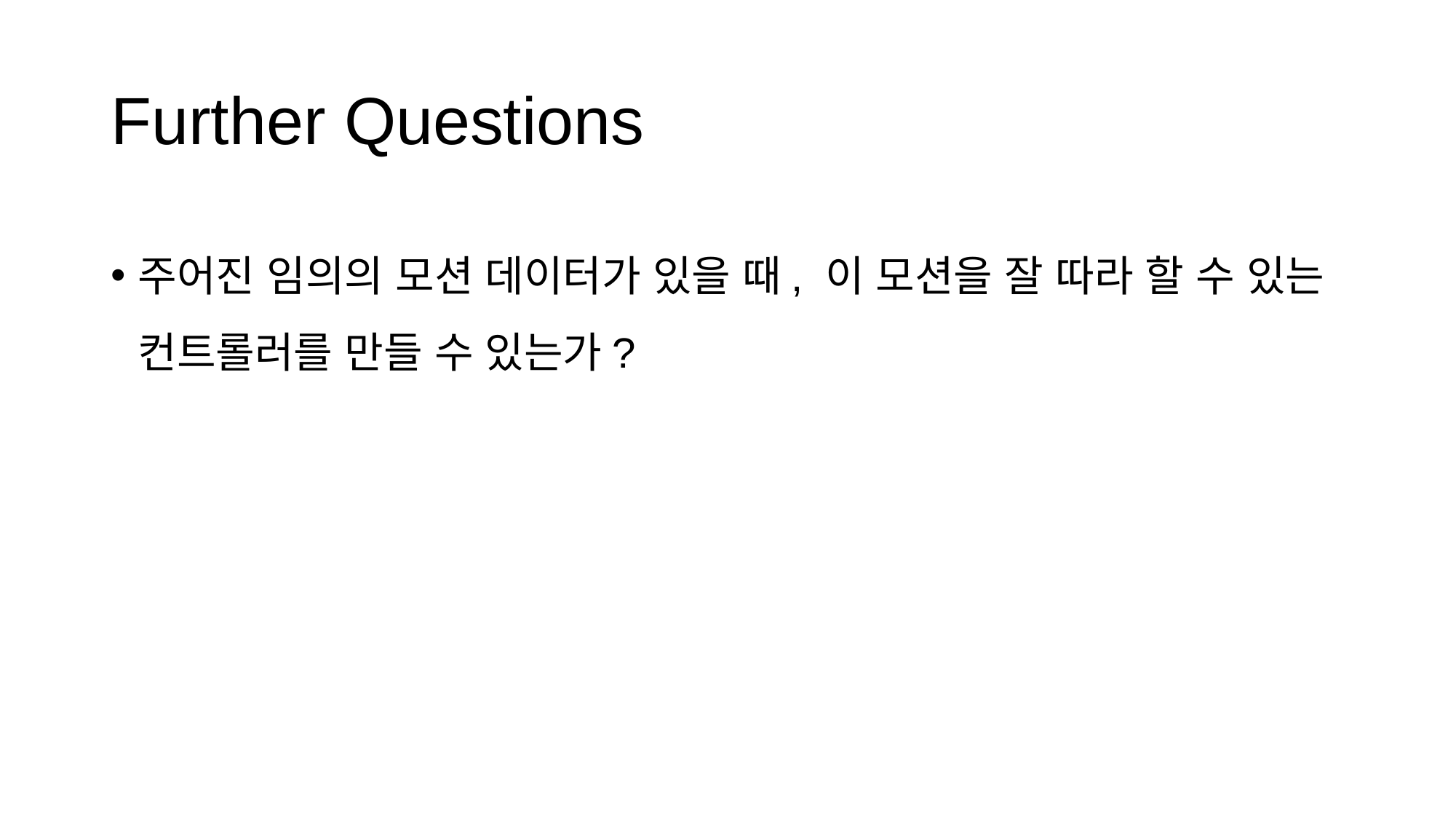

# Further Questions
주어진 임의의 모션 데이터가 있을 때, 이 모션을 잘 따라 할 수 있는 컨트롤러를 만들 수 있는가?